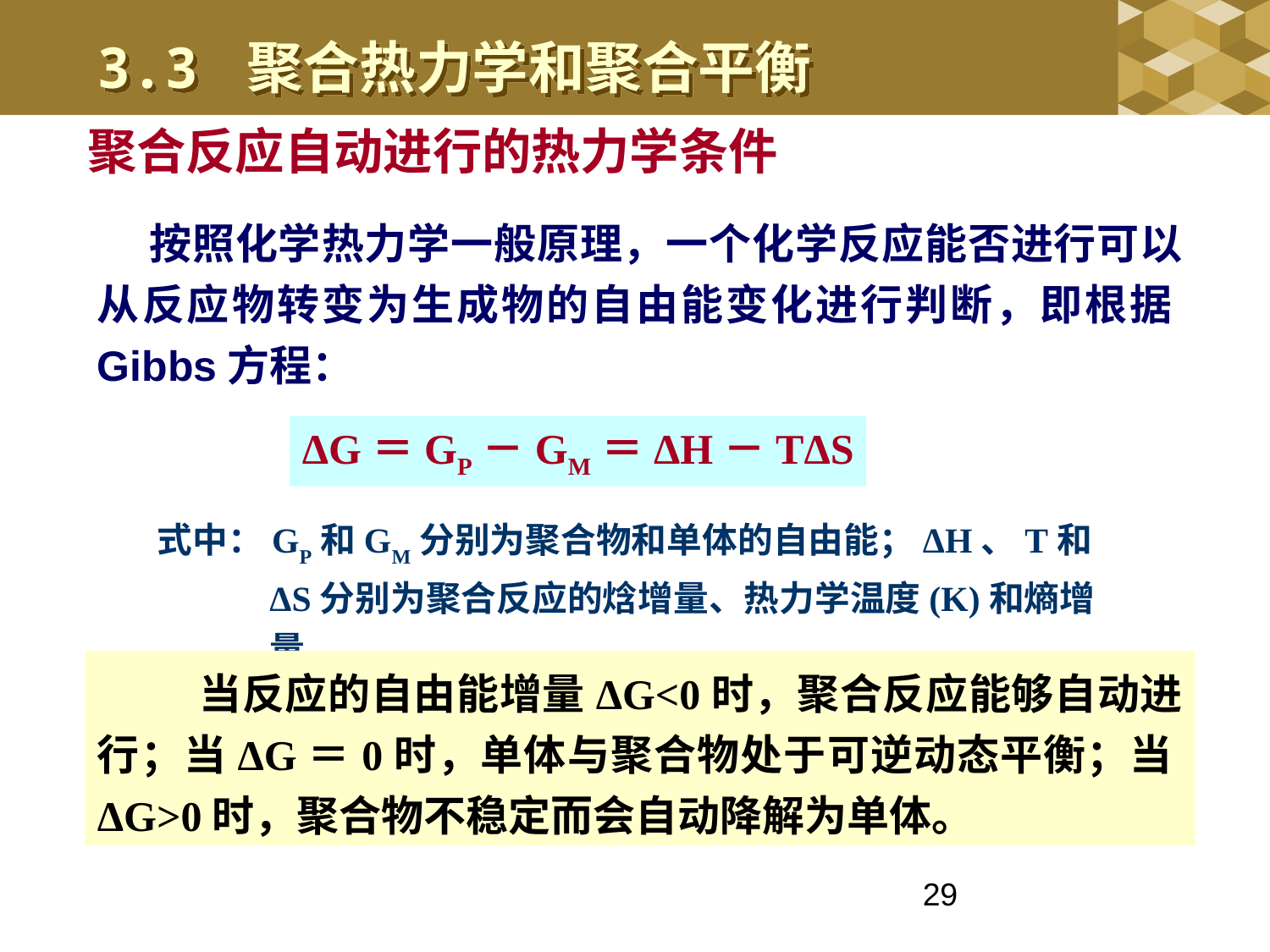

3.3 聚合热力学和聚合平衡
聚合反应自动进行的热力学条件
    按照化学热力学一般原理，一个化学反应能否进行可以从反应物转变为生成物的自由能变化进行判断，即根据Gibbs方程：
ΔG＝GP－GM＝ΔH－TΔS
式中：GP和GM分别为聚合物和单体的自由能；ΔH、T和ΔS分别为聚合反应的焓增量、热力学温度(K)和熵增量。
         当反应的自由能增量ΔG<0时，聚合反应能够自动进行；当ΔG＝0时，单体与聚合物处于可逆动态平衡；当ΔG>0时，聚合物不稳定而会自动降解为单体。
29